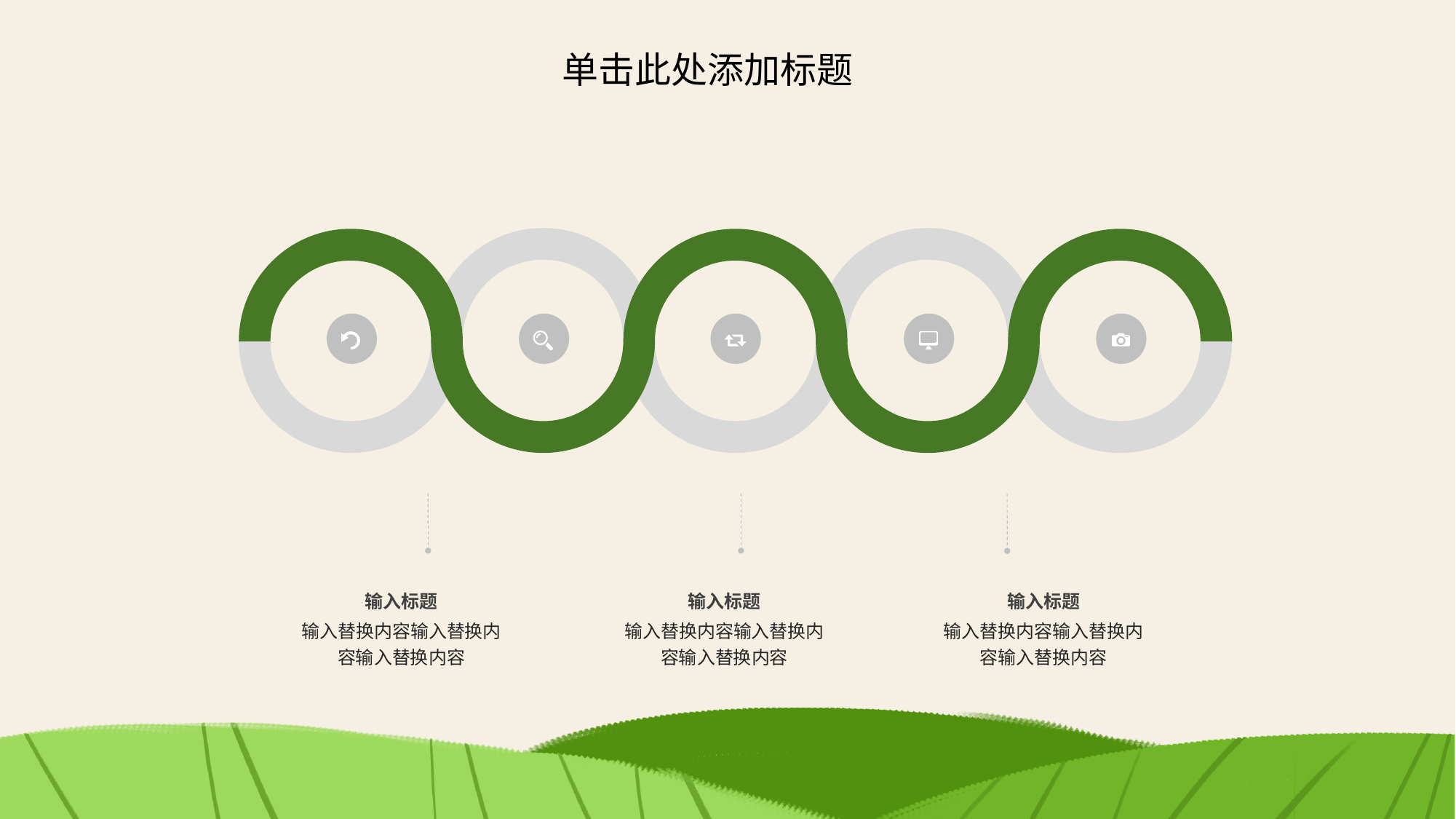

输入标题
输入替换内容输入替换内容输入替换内容
输入标题
输入替换内容输入替换内容输入替换内容
输入标题
输入替换内容输入替换内容输入替换内容